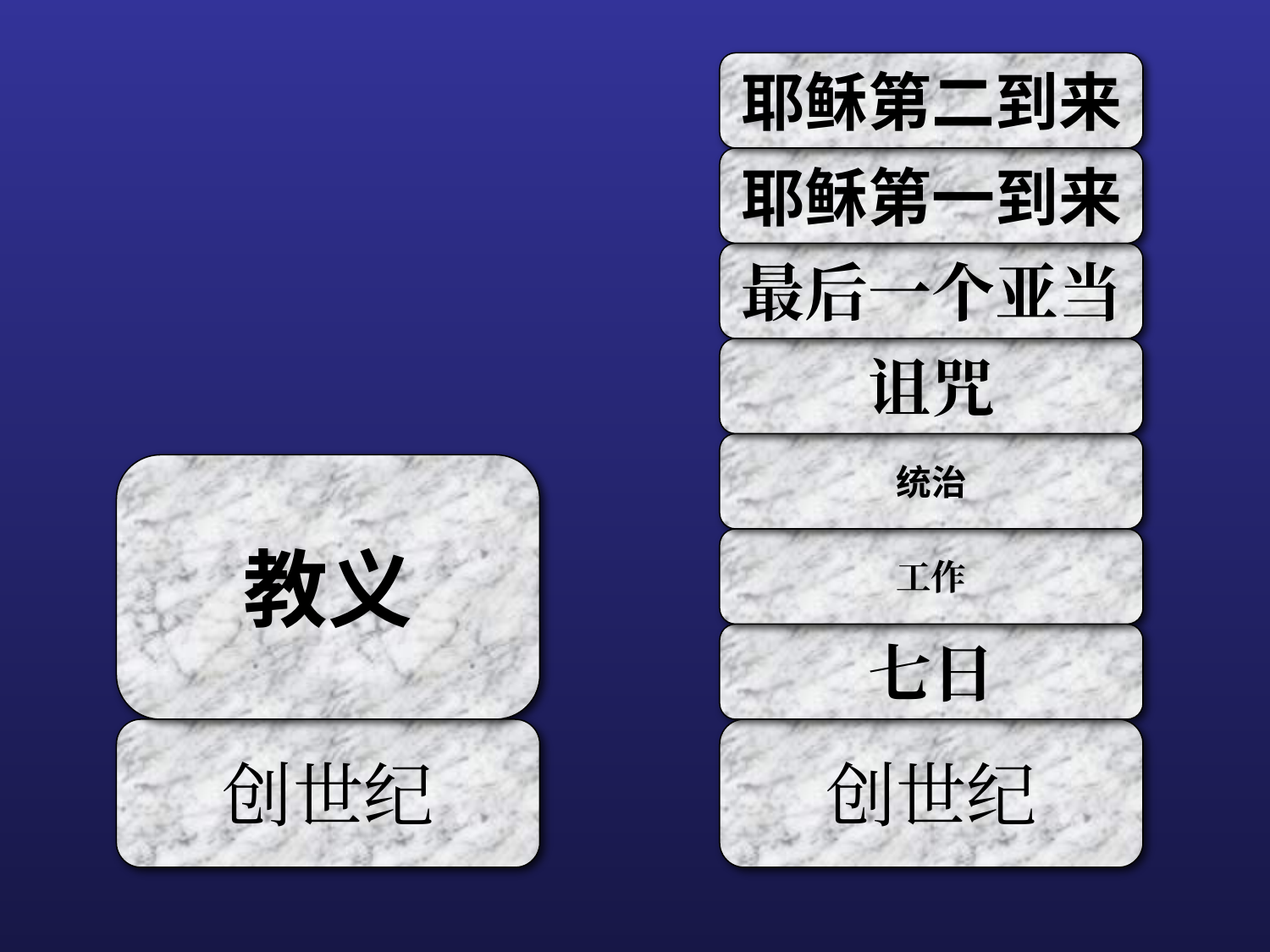

# Blocks-Genesis Doctrine & Doctrines 00405
耶稣第二到来
耶稣第一到来
最后一个亚当
诅咒
统治
教义
工作
七日
创世纪
创世纪